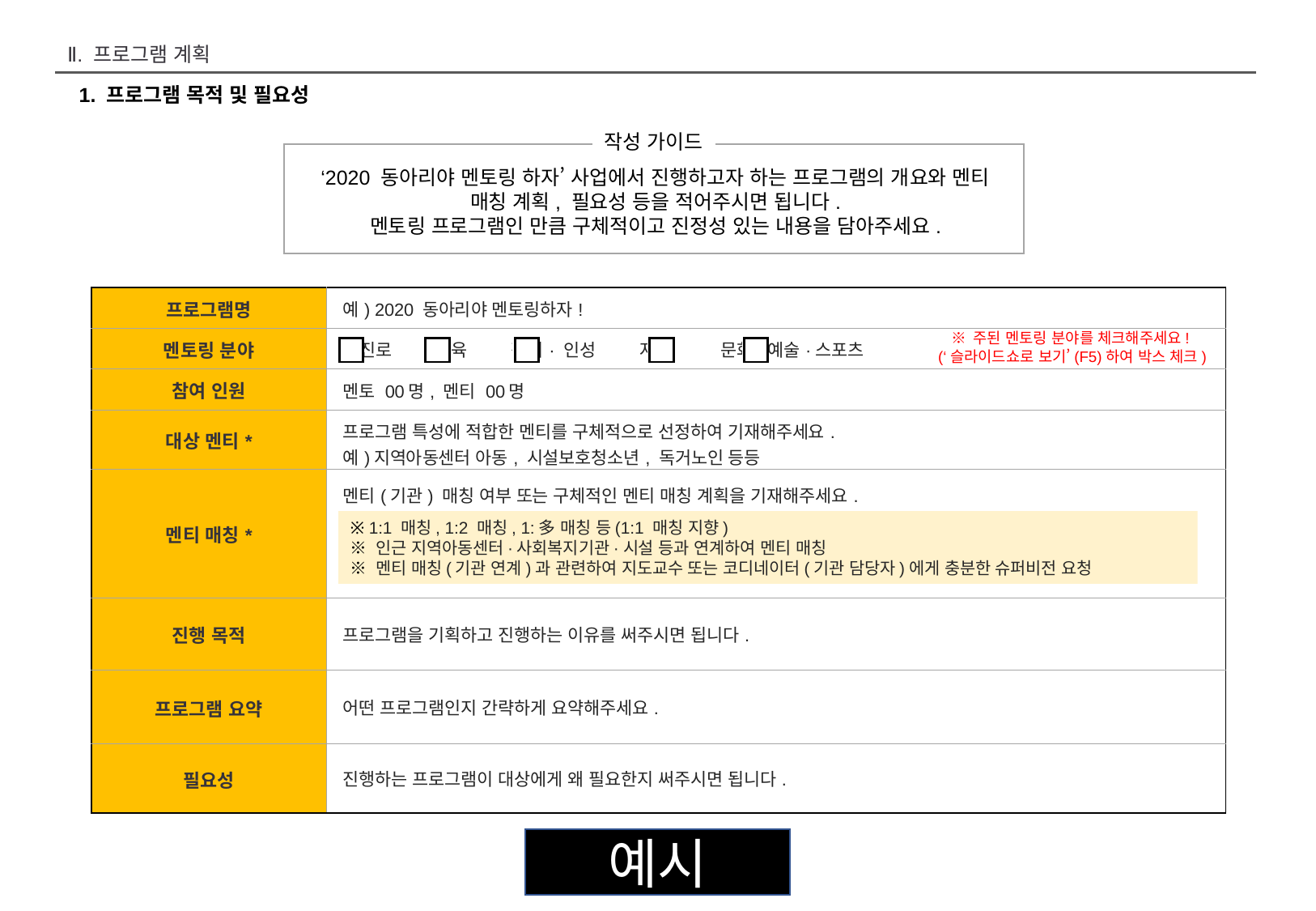

Ⅱ. 프로그램 계획
1. 프로그램 목적 및 필요성
작성 가이드
‘2020 동아리야 멘토링 하자’ 사업에서 진행하고자 하는 프로그램의 개요와 멘티 매칭 계획, 필요성 등을 적어주시면 됩니다.
멘토링 프로그램인 만큼 구체적이고 진정성 있는 내용을 담아주세요.

| 프로그램명 | 예) 2020 동아리야 멘토링하자! |
| --- | --- |
| 멘토링 분야 | 진로 교육 정서· 인성 자립 문화·예술·스포츠 |
| 참여 인원 | 멘토 00명, 멘티 00명 |
| 대상 멘티\* | 프로그램 특성에 적합한 멘티를 구체적으로 선정하여 기재해주세요. 예)지역아동센터 아동, 시설보호청소년, 독거노인 등등 |
| 멘티 매칭\* | 멘티(기관) 매칭 여부 또는 구체적인 멘티 매칭 계획을 기재해주세요. |
| 진행 목적 | 프로그램을 기획하고 진행하는 이유를 써주시면 됩니다. |
| 프로그램 요약 | 어떤 프로그램인지 간략하게 요약해주세요. |
| 필요성 | 진행하는 프로그램이 대상에게 왜 필요한지 써주시면 됩니다. |
※ 주된 멘토링 분야를 체크해주세요!
 (‘슬라이드쇼로 보기’(F5)하여 박스 체크)
※ 1:1 매칭, 1:2 매칭, 1:多 매칭 등(1:1 매칭 지향)
※ 인근 지역아동센터·사회복지기관·시설 등과 연계하여 멘티 매칭
※ 멘티 매칭(기관 연계)과 관련하여 지도교수 또는 코디네이터(기관 담당자)에게 충분한 슈퍼비전 요청
예시